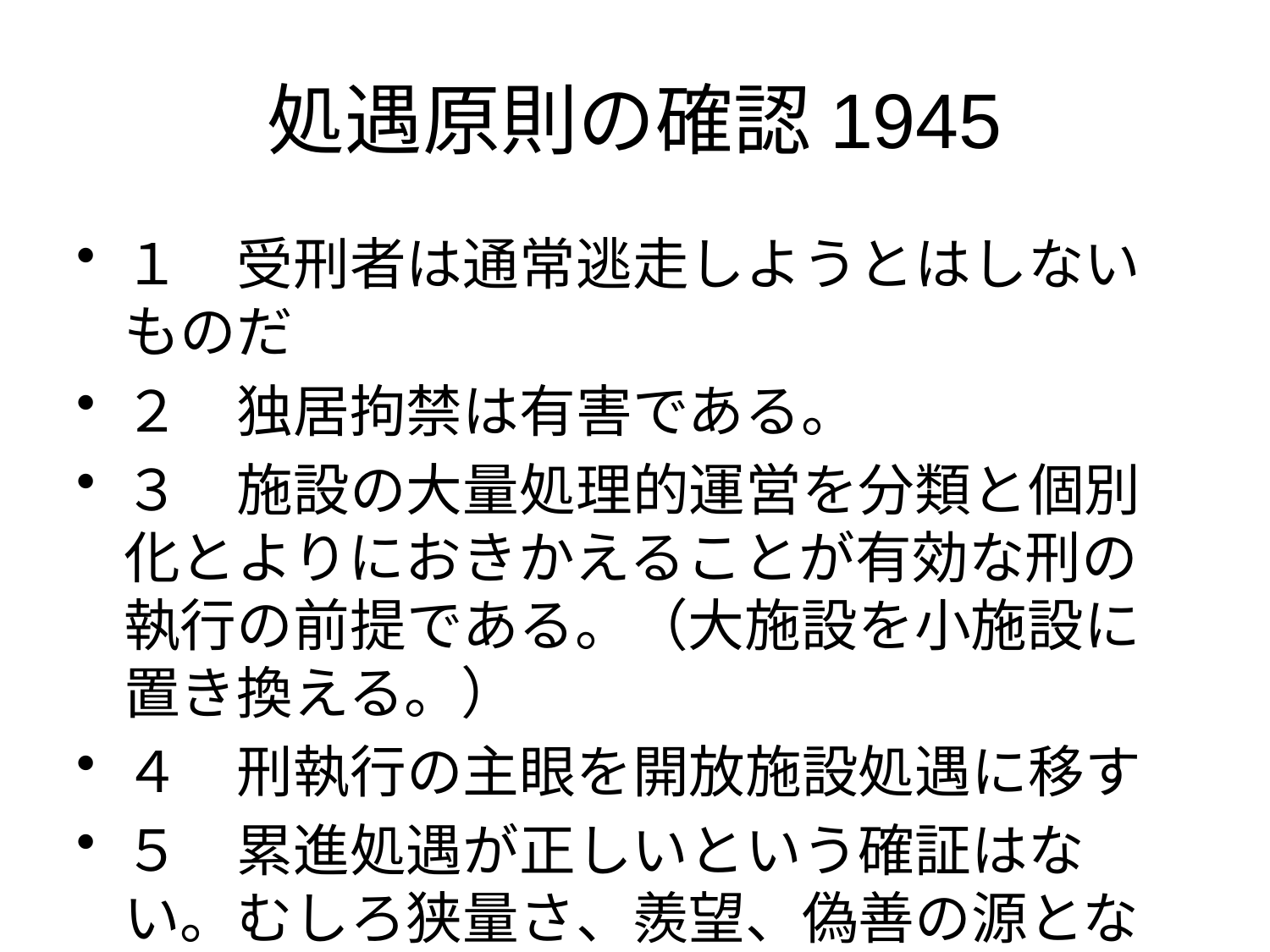

# 処遇原則の確認1945
１　受刑者は通常逃走しようとはしないものだ
２　独居拘禁は有害である。
３　施設の大量処理的運営を分類と個別化とよりにおきかえることが有効な刑の執行の前提である。（大施設を小施設に置き換える。）
４　刑執行の主眼を開放施設処遇に移す
５　累進処遇が正しいという確証はない。むしろ狭量さ、羨望、偽善の源となる。閉鎖施設から開放施設への移行を考慮すべきである。